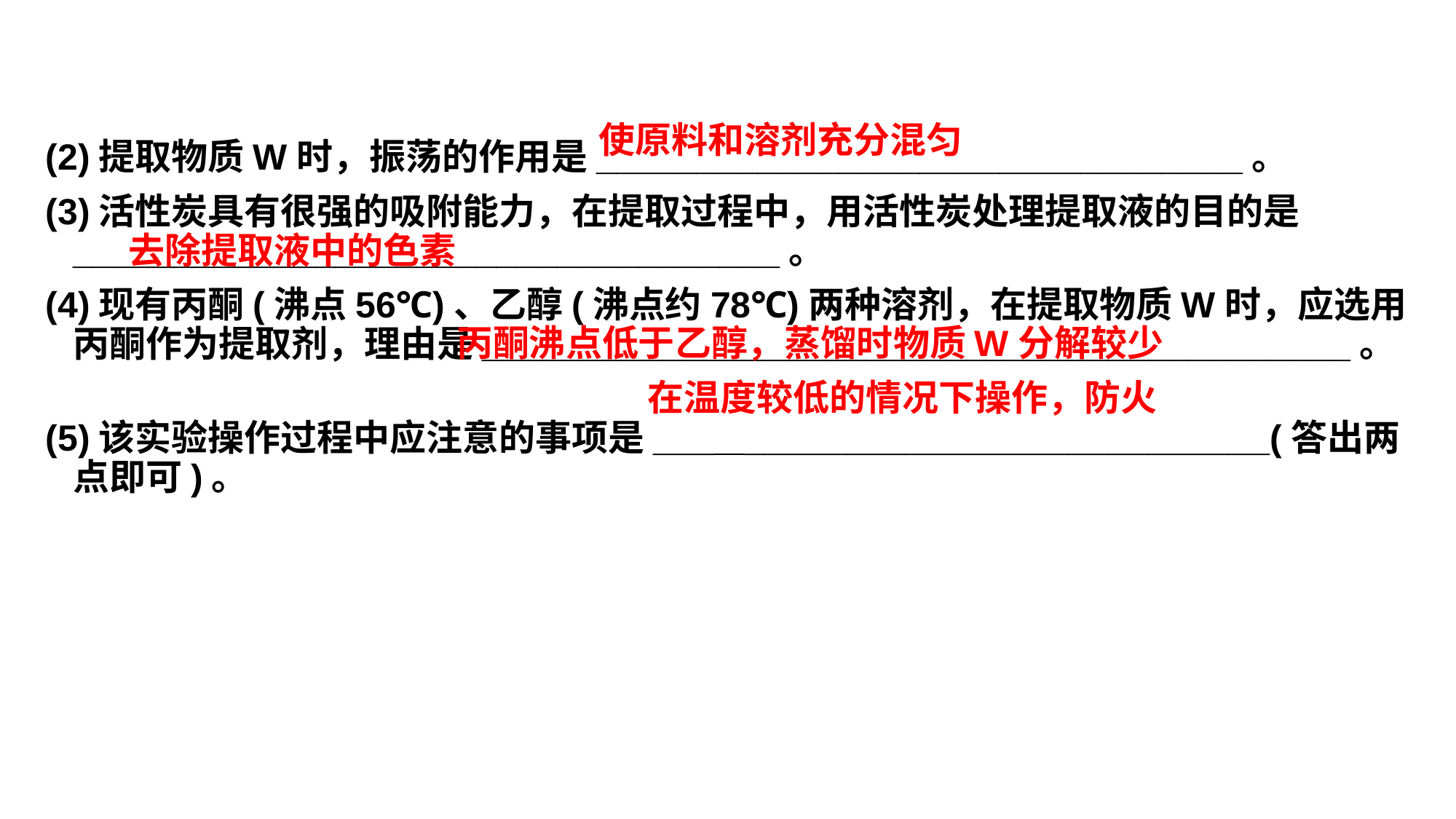

(2)提取物质W时，振荡的作用是________________________________。
(3)活性炭具有很强的吸附能力，在提取过程中，用活性炭处理提取液的目的是___________________________________。
(4)现有丙酮(沸点56℃)、乙醇(沸点约78℃)两种溶剂，在提取物质W时，应选用丙酮作为提取剂，理由是___________________________________________。
(5)该实验操作过程中应注意的事项是___   __________________________(答出两点即可)。
使原料和溶剂充分混匀
去除提取液中的色素
丙酮沸点低于乙醇，蒸馏时物质W分解较少
在温度较低的情况下操作，防火